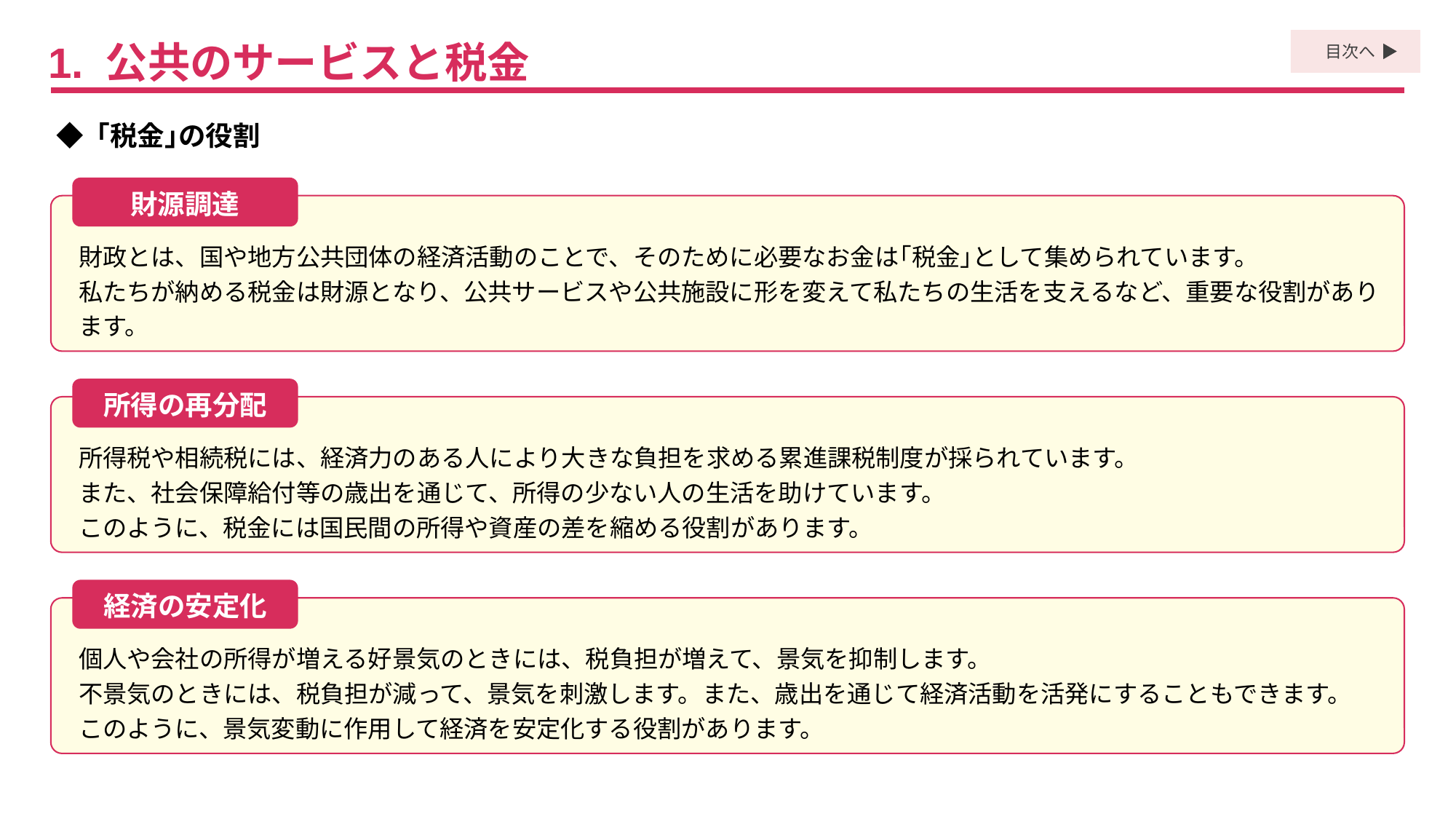

1. 公共のサービスと税金
目次へ

◆ ｢税金｣の役割

財源調達

財政とは、国や地方公共団体の経済活動のことで、そのために必要なお金は｢税金｣として集められています。
私たちが納める税金は財源となり、公共サービスや公共施設に形を変えて私たちの生活を支えるなど、重要な役割があります。

所得の再分配

所得税や相続税には、経済力のある人により大きな負担を求める累進課税制度が採られています。
また、社会保障給付等の歳出を通じて、所得の少ない人の生活を助けています。
このように、税金には国民間の所得や資産の差を縮める役割があります。

経済の安定化

個人や会社の所得が増える好景気のときには、税負担が増えて、景気を抑制します。
不景気のときには、税負担が減って、景気を刺激します。また、歳出を通じて経済活動を活発にすることもできます。
このように、景気変動に作用して経済を安定化する役割があります。